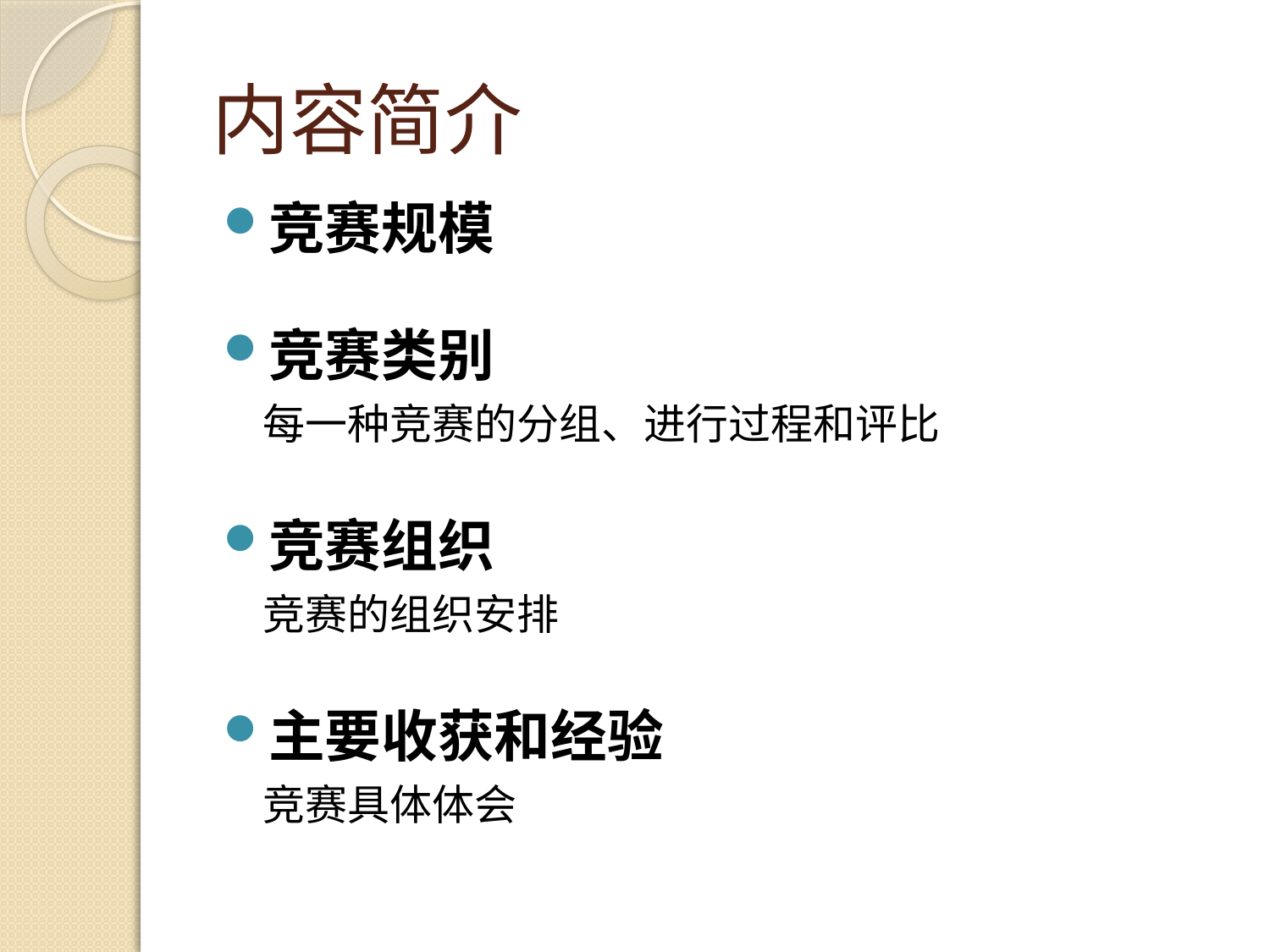

# 内容简介
竞赛规模

竞赛类别
	每一种竞赛的分组、进行过程和评比

竞赛组织
	竞赛的组织安排

主要收获和经验
	竞赛具体体会